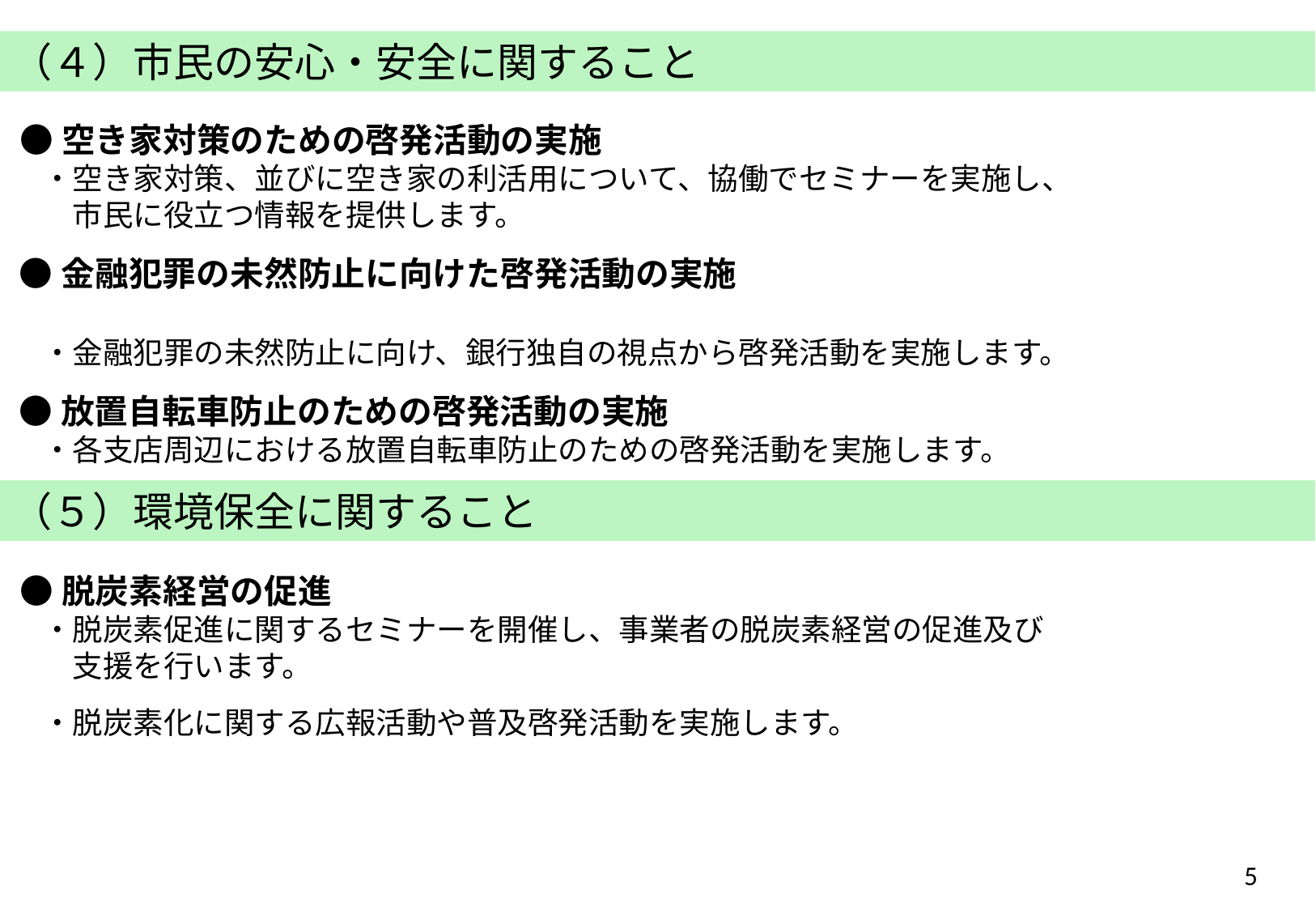

（４）市民の安心・安全に関すること

 ●空き家対策のための啓発活動の実施
　・空き家対策、並びに空き家の利活用について、協働でセミナーを実施し、
　　市民に役立つ情報を提供します。

 ●金融犯罪の未然防止に向けた啓発活動の実施
　・金融犯罪の未然防止に向け、銀行独自の視点から啓発活動を実施します。

 ●放置自転車防止のための啓発活動の実施
　・各支店周辺における放置自転車防止のための啓発活動を実施します。

（５）環境保全に関すること

 ●脱炭素経営の促進
　・脱炭素促進に関するセミナーを開催し、事業者の脱炭素経営の促進及び
　　支援を行います。

　・脱炭素化に関する広報活動や普及啓発活動を実施します。
5